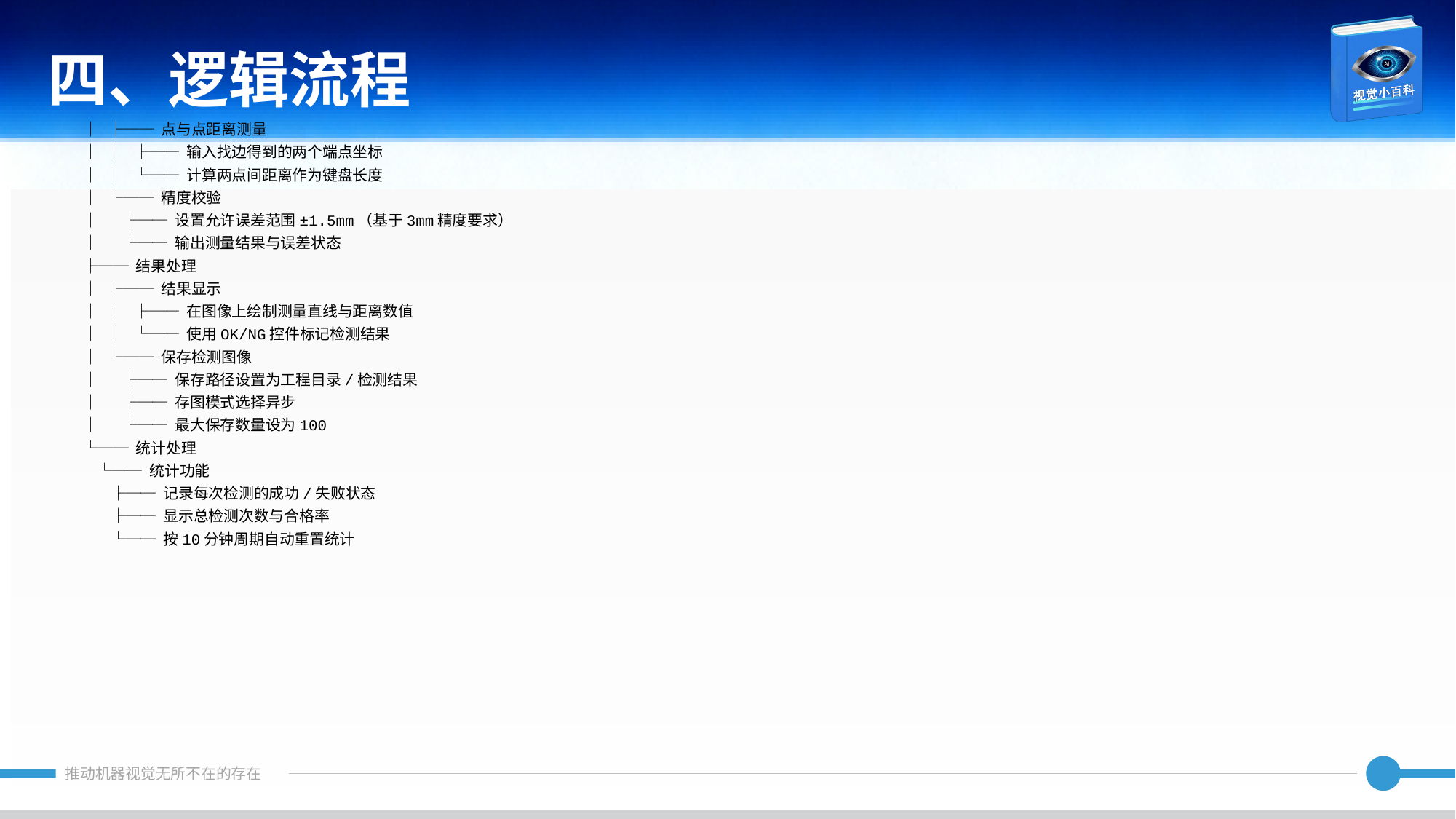

四、逻辑流程

│   ├── 点与点距离测量
│   │   ├── 输入找边得到的两个端点坐标
│   │   └── 计算两点间距离作为键盘长度
│   └── 精度校验
│       ├── 设置允许误差范围±1.5mm（基于3mm精度要求）
│       └── 输出测量结果与误差状态
├── 结果处理
│   ├── 结果显示
│   │   ├── 在图像上绘制测量直线与距离数值
│   │   └── 使用OK/NG控件标记检测结果
│   └── 保存检测图像
│       ├── 保存路径设置为工程目录/检测结果
│       ├── 存图模式选择异步
│       └── 最大保存数量设为100
└── 统计处理
    └── 统计功能
        ├── 记录每次检测的成功/失败状态
        ├── 显示总检测次数与合格率
        └── 按10分钟周期自动重置统计
9